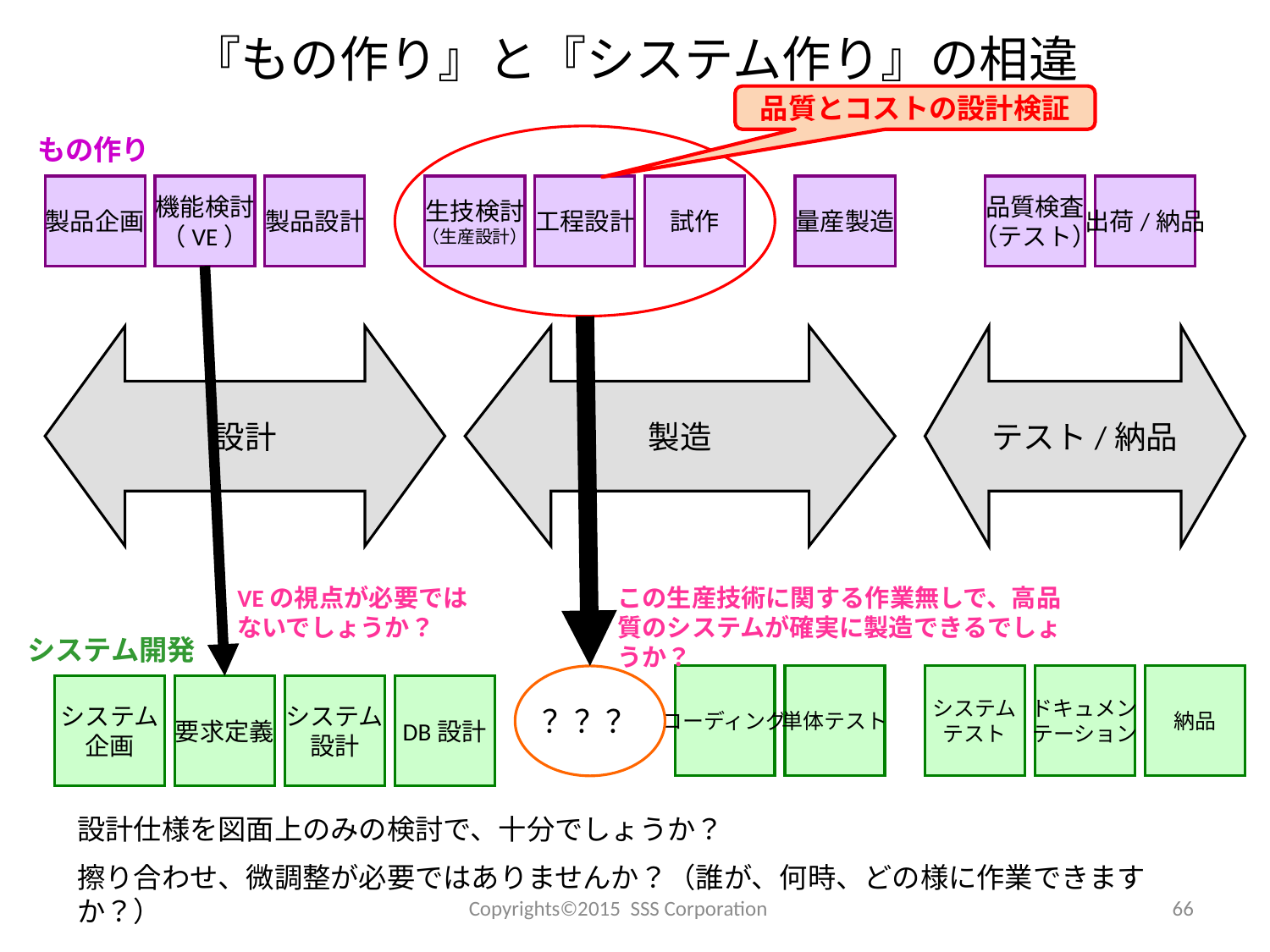

『もの作り』と『システム作り』の相違
品質とコストの設計検証
もの作り

製品企画
機能検討
（VE）
製品設計
生技検討
（生産設計）
工程設計
試作
量産製造
品質検査
（テスト）
出荷/納品
設計
製造
テスト/納品
VEの視点が必要ではないでしょうか？
この生産技術に関する作業無しで、高品質のシステムが確実に製造できるでしょうか？
システム開発
？？？
コーディング
単体テスト
システム
テスト
ドキュメン
テーション
納品
システム
企画
要求定義
システム
設計
DB設計
設計仕様を図面上のみの検討で、十分でしょうか？
擦り合わせ、微調整が必要ではありませんか？（誰が、何時、どの様に作業できますか？）

Copyrights©2015  SSS Corporation
66